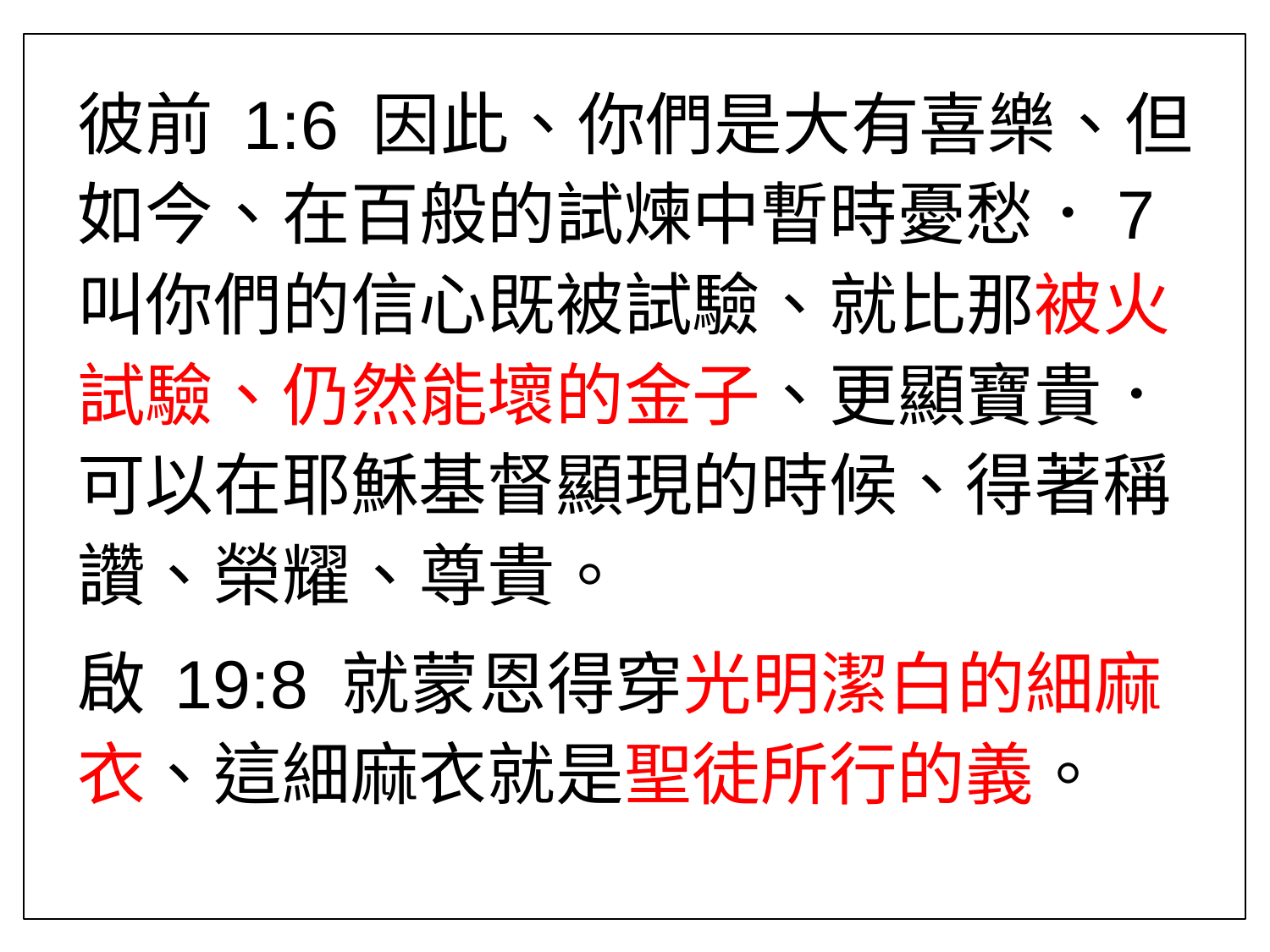

彼前 1:6 因此、你們是大有喜樂、但如今、在百般的試煉中暫時憂愁．7 叫你們的信心既被試驗、就比那被火試驗、仍然能壞的金子、更顯寶貴．可以在耶穌基督顯現的時候、得著稱讚、榮耀、尊貴。
啟 19:8 就蒙恩得穿光明潔白的細麻衣、這細麻衣就是聖徒所行的義。